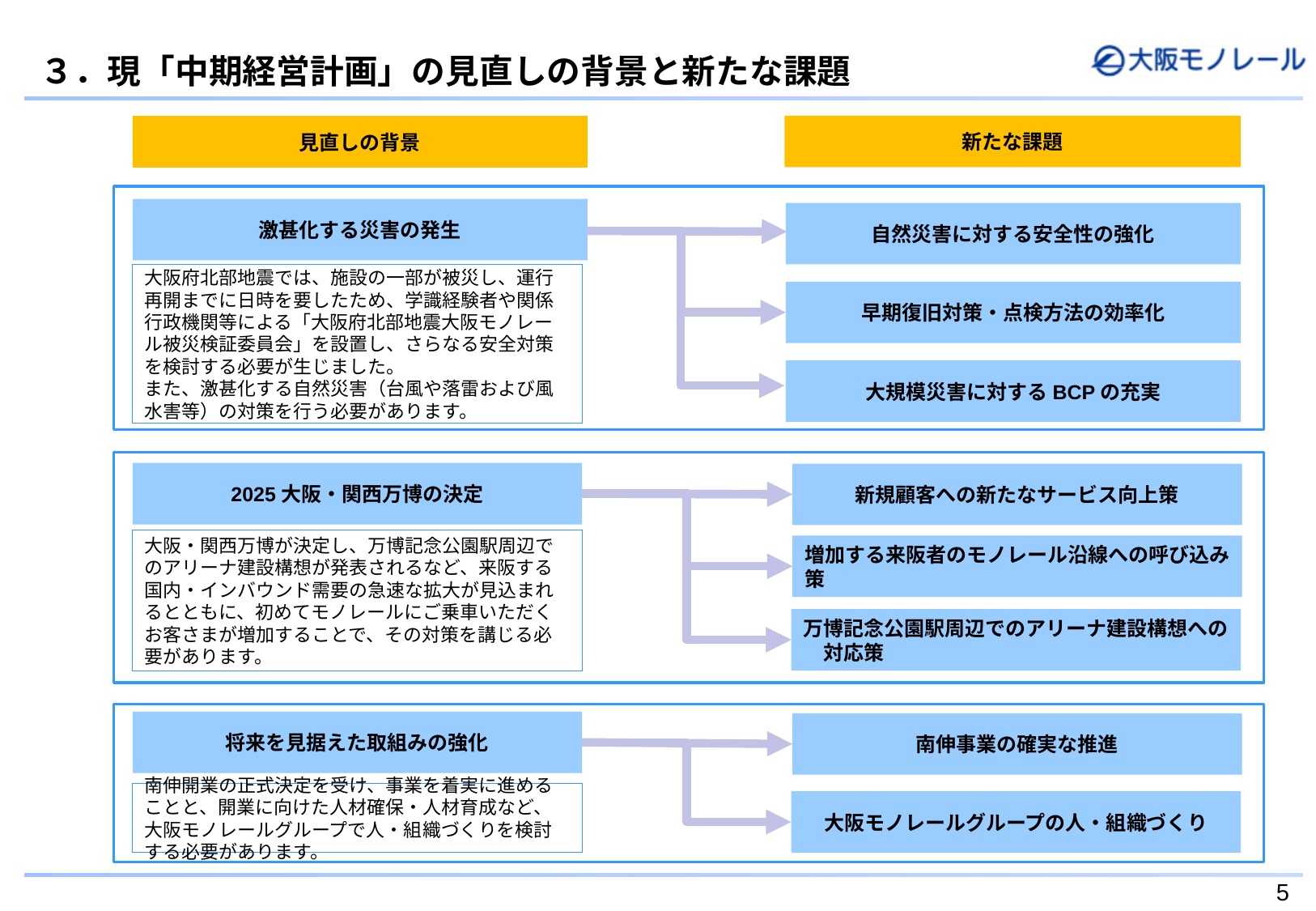

３．現「中期経営計画」の見直しの背景と新たな課題
新たな課題
見直しの背景

激甚化する災害の発生
自然災害に対する安全性の強化
大阪府北部地震では、施設の一部が被災し、運行再開までに日時を要したため、学識経験者や関係行政機関等による「大阪府北部地震大阪モノレール被災検証委員会」を設置し、さらなる安全対策を検討する必要が生じました。
また、激甚化する自然災害（台風や落雷および風水害等）の対策を行う必要があります。
早期復旧対策・点検方法の効率化
大規模災害に対するBCPの充実

2025大阪・関西万博の決定
新規顧客への新たなサービス向上策
大阪・関西万博が決定し、万博記念公園駅周辺でのアリーナ建設構想が発表されるなど、来阪する国内・インバウンド需要の急速な拡大が見込まれるとともに、初めてモノレールにご乗車いただくお客さまが増加することで、その対策を講じる必要があります。
増加する来阪者のモノレール沿線への呼び込み策
万博記念公園駅周辺でのアリーナ建設構想への　対応策

将来を見据えた取組みの強化
南伸事業の確実な推進
南伸開業の正式決定を受け、事業を着実に進めることと、開業に向けた人材確保・人材育成など、大阪モノレールグループで人・組織づくりを検討する必要があります。
大阪モノレールグループの人・組織づくり
5